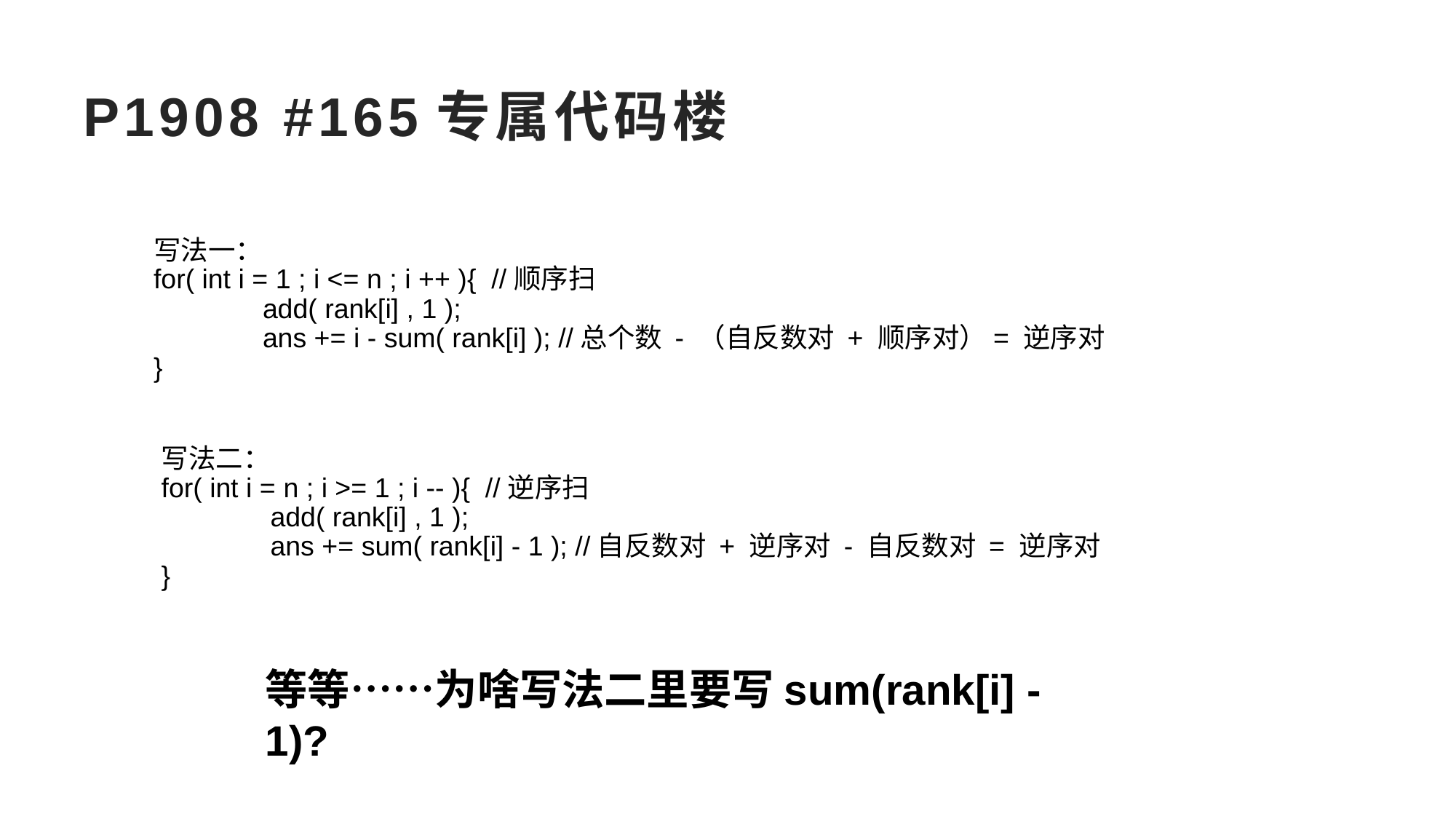

# P1908 #165专属代码楼
写法一：
for( int i = 1 ; i <= n ; i ++ ){  //顺序扫
	add( rank[i] , 1 );
	ans += i - sum( rank[i] ); //总个数 - （自反数对 + 顺序对）= 逆序对
}
写法二：
for( int i = n ; i >= 1 ; i -- ){  //逆序扫
	add( rank[i] , 1 );
	ans += sum( rank[i] - 1 ); //自反数对 + 逆序对 - 自反数对 = 逆序对
}
等等……为啥写法二里要写sum(rank[i] - 1)?